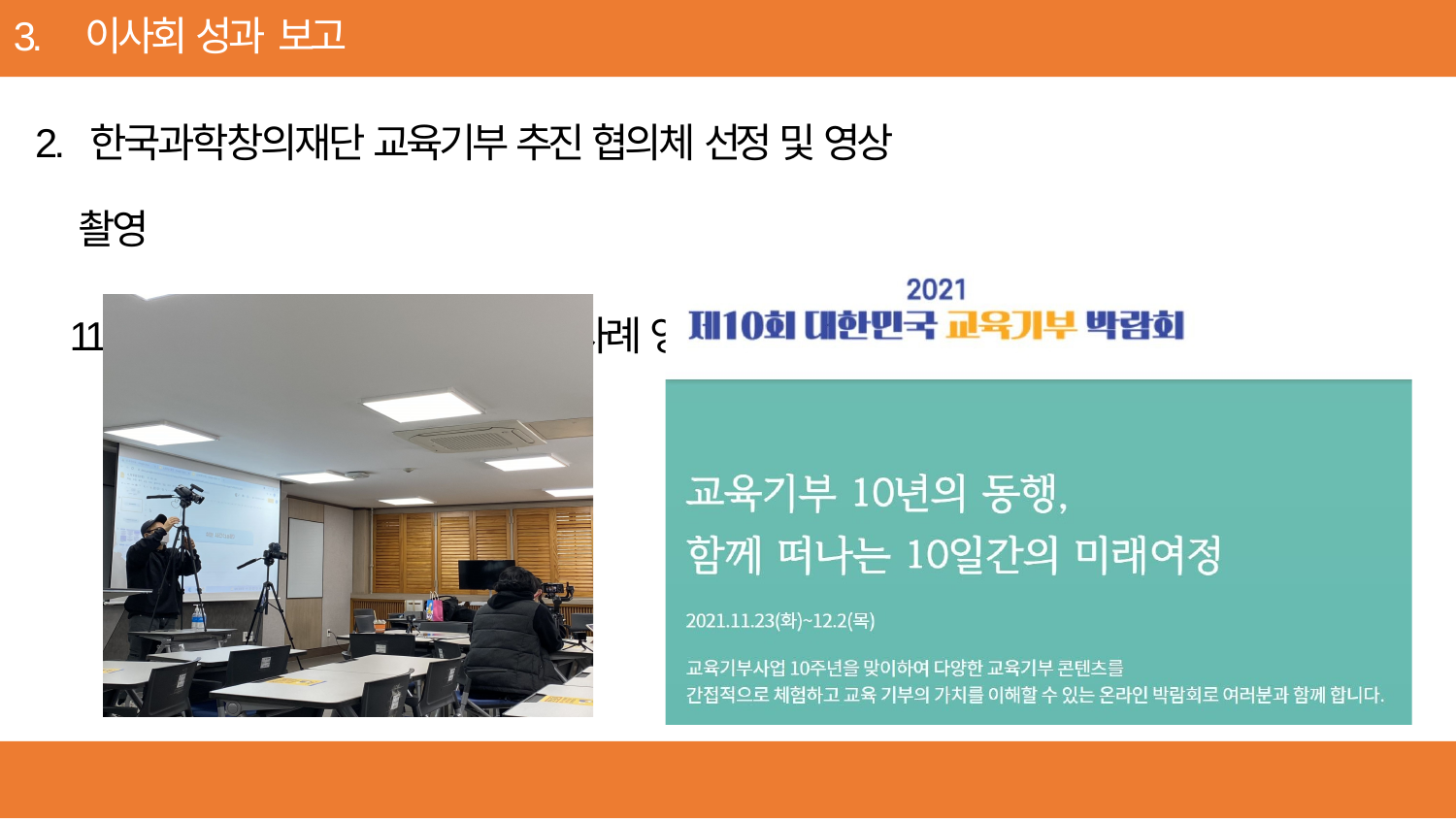

3.    이사회 성과 보고
2.  한국과학창의재단 교육기부 추진 협의체 선정 및 영상 촬영
    11/18 교육기부 추진 협의체 우수 사례 영상 촬영